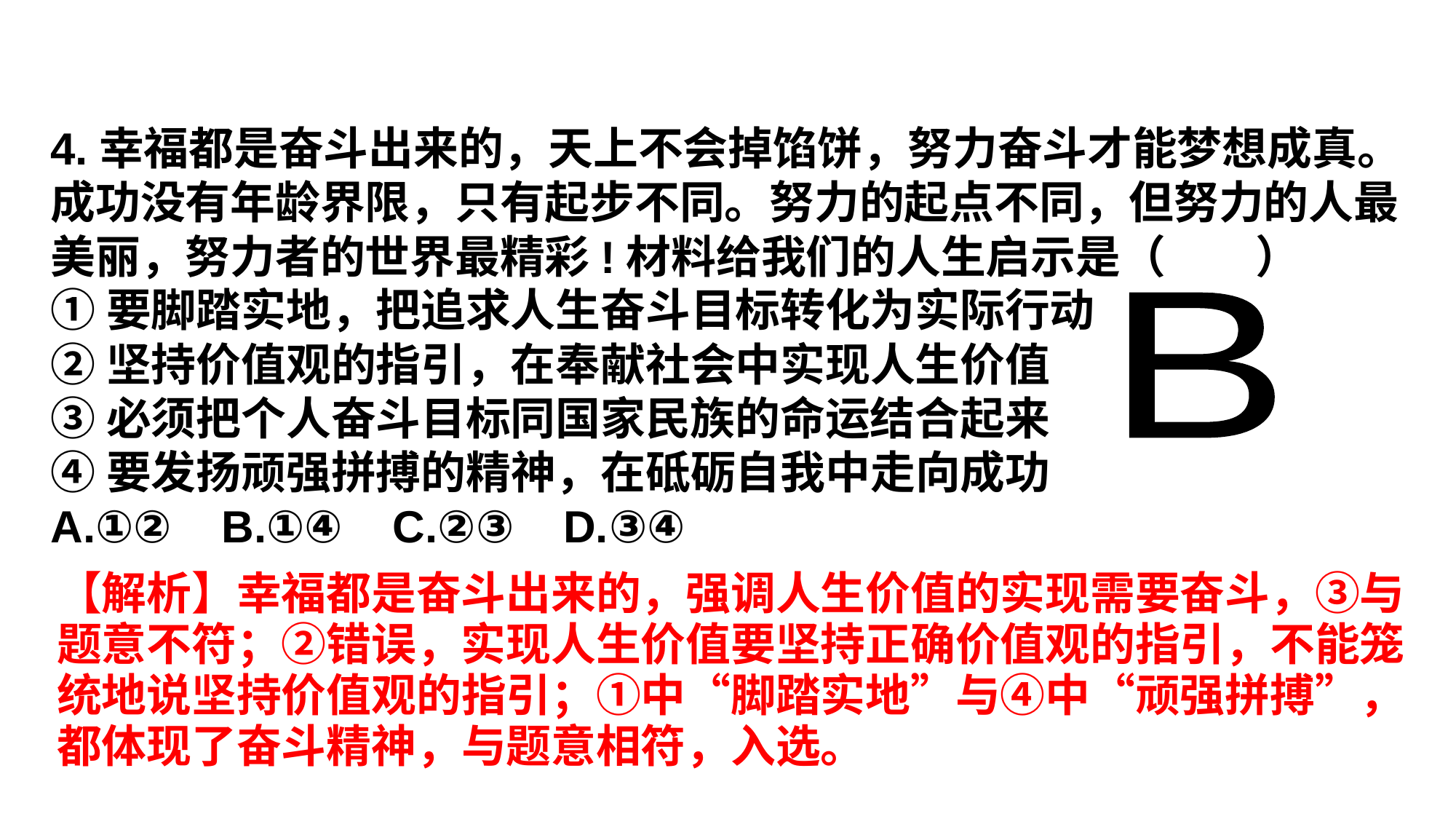

4.幸福都是奋斗出来的，天上不会掉馅饼，努力奋斗才能梦想成真。成功没有年龄界限，只有起步不同。努力的起点不同，但努力的人最美丽，努力者的世界最精彩!材料给我们的人生启示是（　　）
①要脚踏实地，把追求人生奋斗目标转化为实际行动
②坚持价值观的指引，在奉献社会中实现人生价值
③必须把个人奋斗目标同国家民族的命运结合起来
④要发扬顽强拼搏的精神，在砥砺自我中走向成功
A.①②    B.①④    C.②③    D.③④
B
【解析】幸福都是奋斗出来的，强调人生价值的实现需要奋斗，③与题意不符；②错误，实现人生价值要坚持正确价值观的指引，不能笼统地说坚持价值观的指引；①中“脚踏实地”与④中“顽强拼搏”，都体现了奋斗精神，与题意相符，入选。